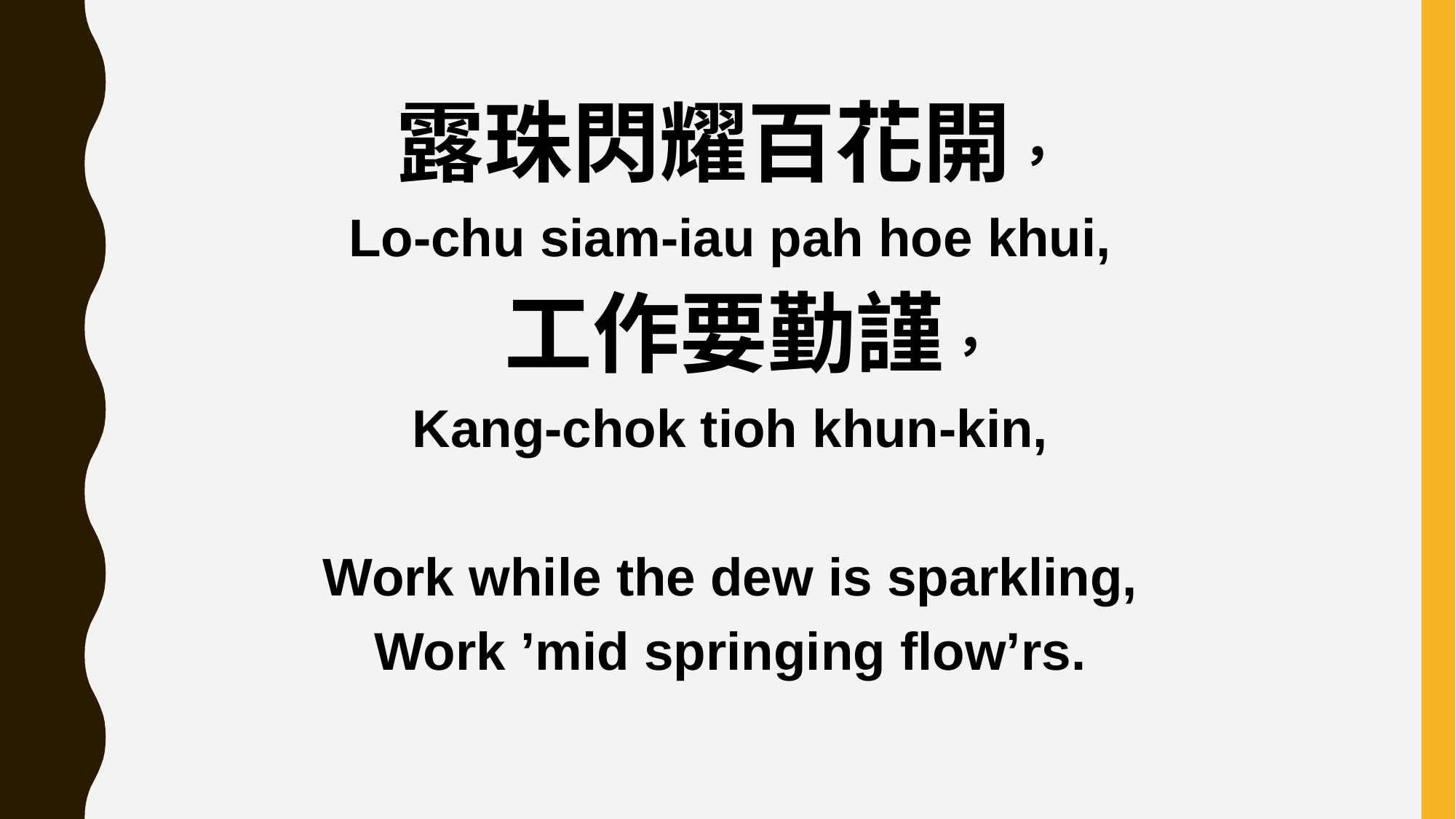

露珠閃耀百花開，
Lo-chu siam-iau pah hoe khui,
 工作要勤謹，
Kang-chok tioh khun-kin,

Work while the dew is sparkling,
Work ’mid springing flow’rs.